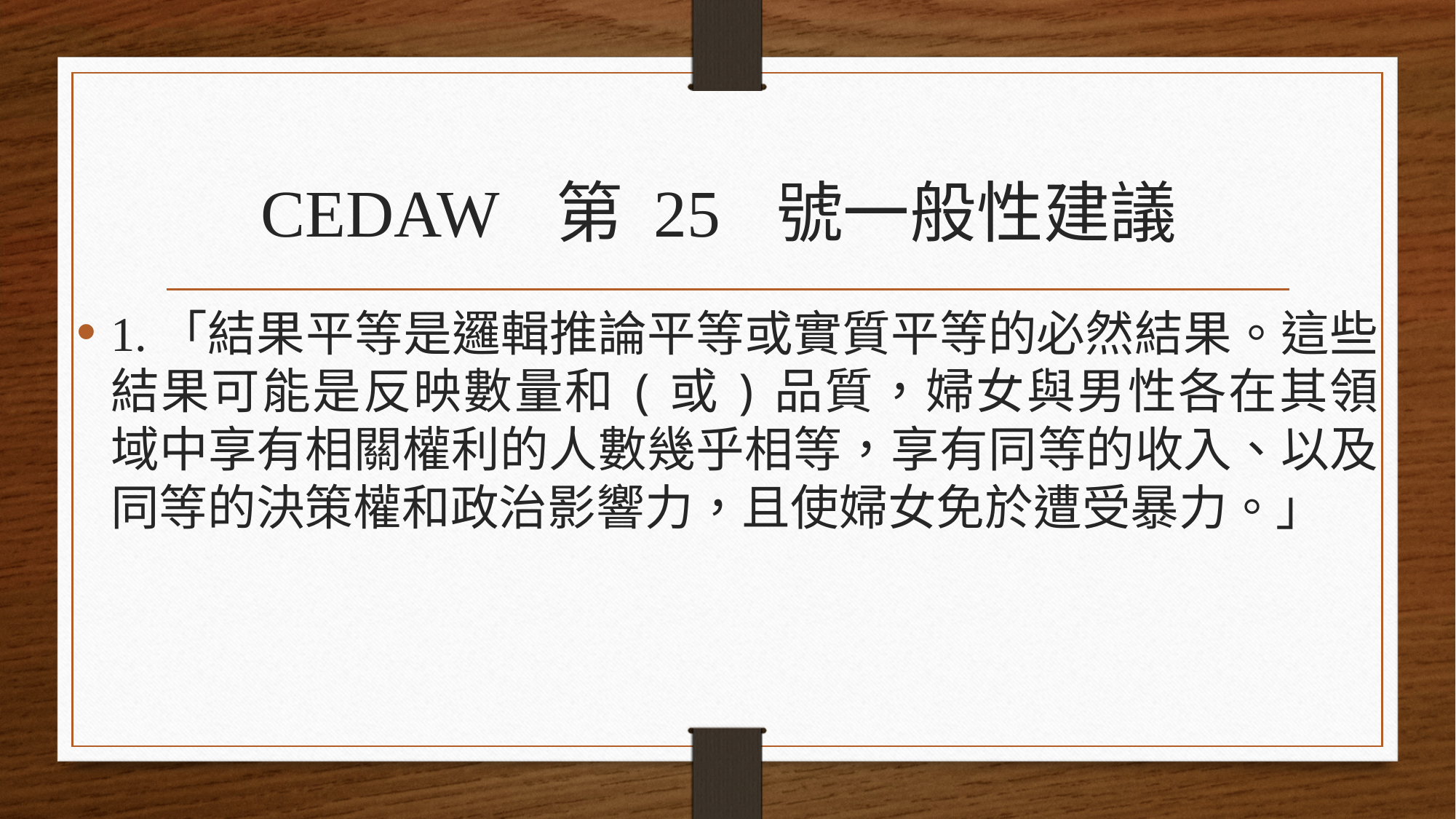

# CEDAW 第 25 號一般性建議
1.「結果平等是邏輯推論平等或實質平等的必然結果。這些結果可能是反映數量和(或)品質，婦女與男性各在其領域中享有相關權利的人數幾乎相等，享有同等的收入、以及 同等的決策權和政治影響力，且使婦女免於遭受暴力。」